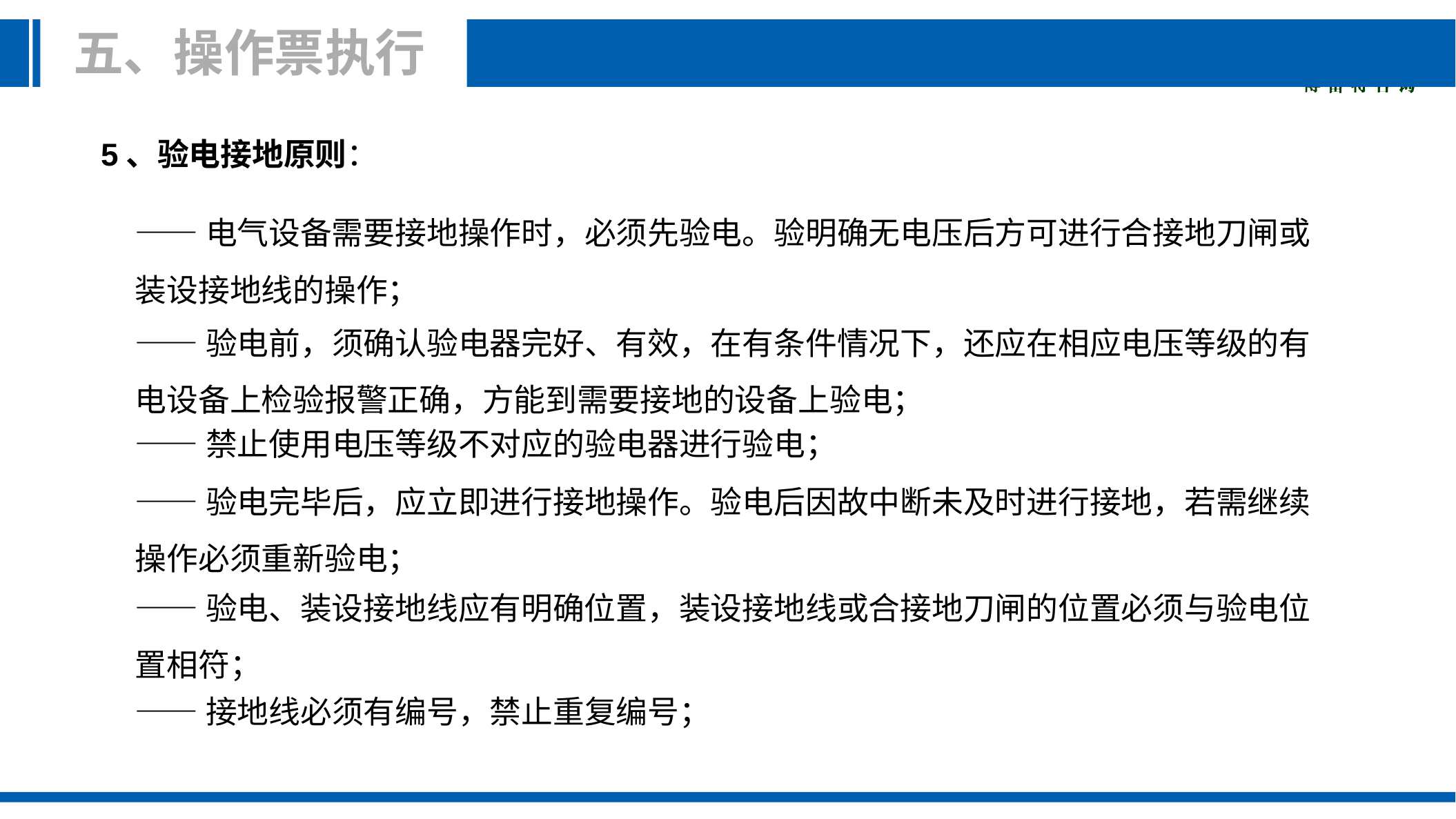

五、操作票执行
5、验电接地原则：
——电气设备需要接地操作时，必须先验电。验明确无电压后方可进行合接地刀闸或装设接地线的操作；
——验电前，须确认验电器完好、有效，在有条件情况下，还应在相应电压等级的有电设备上检验报警正确，方能到需要接地的设备上验电；
——禁止使用电压等级不对应的验电器进行验电；
——验电完毕后，应立即进行接地操作。验电后因故中断未及时进行接地，若需继续操作必须重新验电；
——验电、装设接地线应有明确位置，装设接地线或合接地刀闸的位置必须与验电位置相符；
——接地线必须有编号，禁止重复编号；